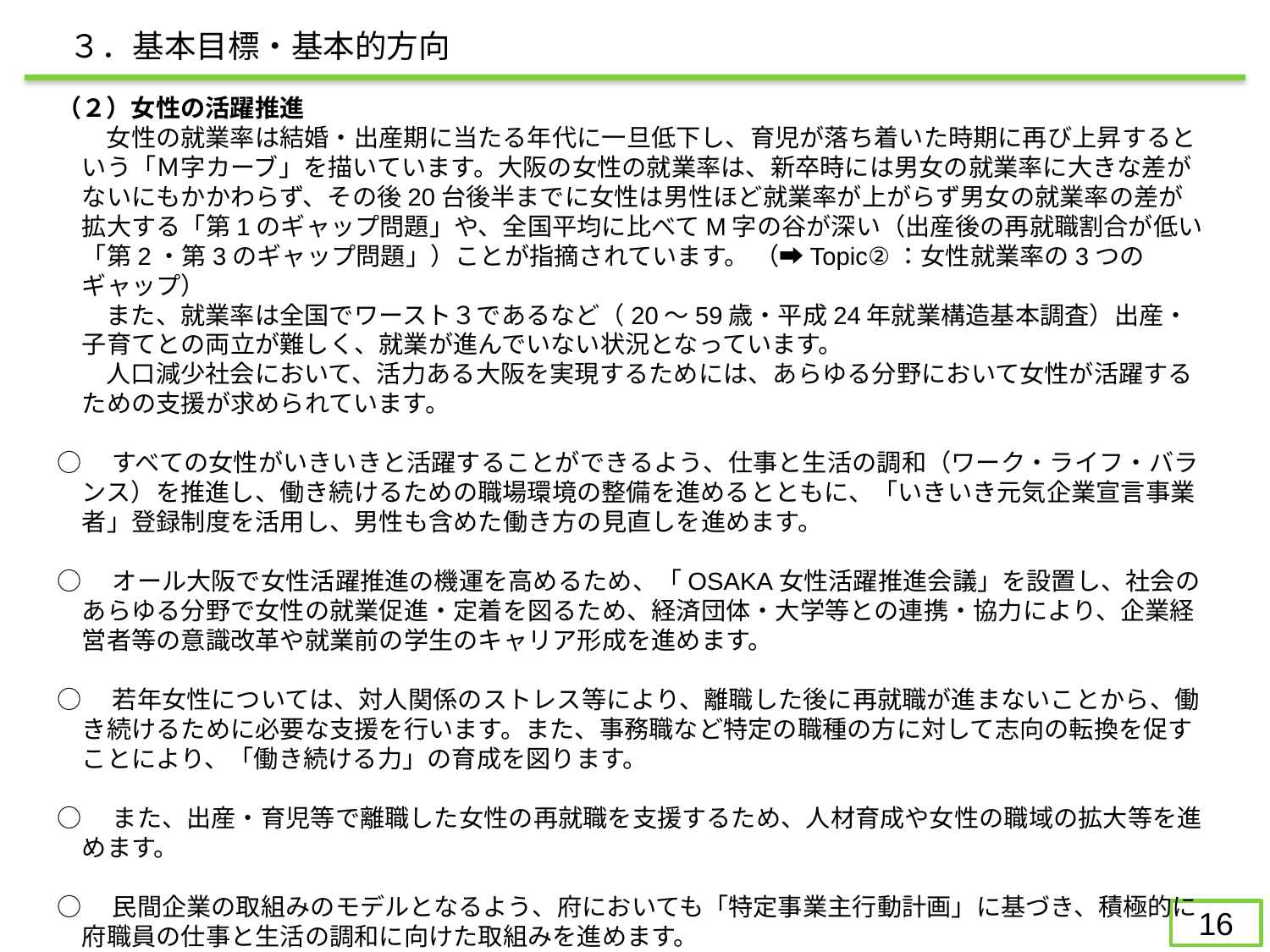

３．基本目標・基本的方向
（２）女性の活躍推進
　　女性の就業率は結婚・出産期に当たる年代に一旦低下し、育児が落ち着いた時期に再び上昇するという「Ｍ字カーブ」を描いています。大阪の女性の就業率は、新卒時には男女の就業率に大きな差がないにもかかわらず、その後20台後半までに女性は男性ほど就業率が上がらず男女の就業率の差が拡大する「第1のギャップ問題」や、全国平均に比べてM字の谷が深い（出産後の再就職割合が低い「第2・第3のギャップ問題」）ことが指摘されています。 （➡Topic②：女性就業率の3つのギャップ）
　　また、就業率は全国でワースト３であるなど（20～59歳・平成24年就業構造基本調査）出産・子育てとの両立が難しく、就業が進んでいない状況となっています。
　　人口減少社会において、活力ある大阪を実現するためには、あらゆる分野において女性が活躍するための支援が求められています。

○　すべての女性がいきいきと活躍することができるよう、仕事と生活の調和（ワーク・ライフ・バランス）を推進し、働き続けるための職場環境の整備を進めるとともに、「いきいき元気企業宣言事業者」登録制度を活用し、男性も含めた働き方の見直しを進めます。

○　オール大阪で女性活躍推進の機運を高めるため、「OSAKA女性活躍推進会議」を設置し、社会のあらゆる分野で女性の就業促進・定着を図るため、経済団体・大学等との連携・協力により、企業経営者等の意識改革や就業前の学生のキャリア形成を進めます。

○　若年女性については、対人関係のストレス等により、離職した後に再就職が進まないことから、働き続けるために必要な支援を行います。また、事務職など特定の職種の方に対して志向の転換を促すことにより、「働き続ける力」の育成を図ります。

○　また、出産・育児等で離職した女性の再就職を支援するため、人材育成や女性の職域の拡大等を進めます。

○　民間企業の取組みのモデルとなるよう、府においても「特定事業主行動計画」に基づき、積極的に府職員の仕事と生活の調和に向けた取組みを進めます。
16